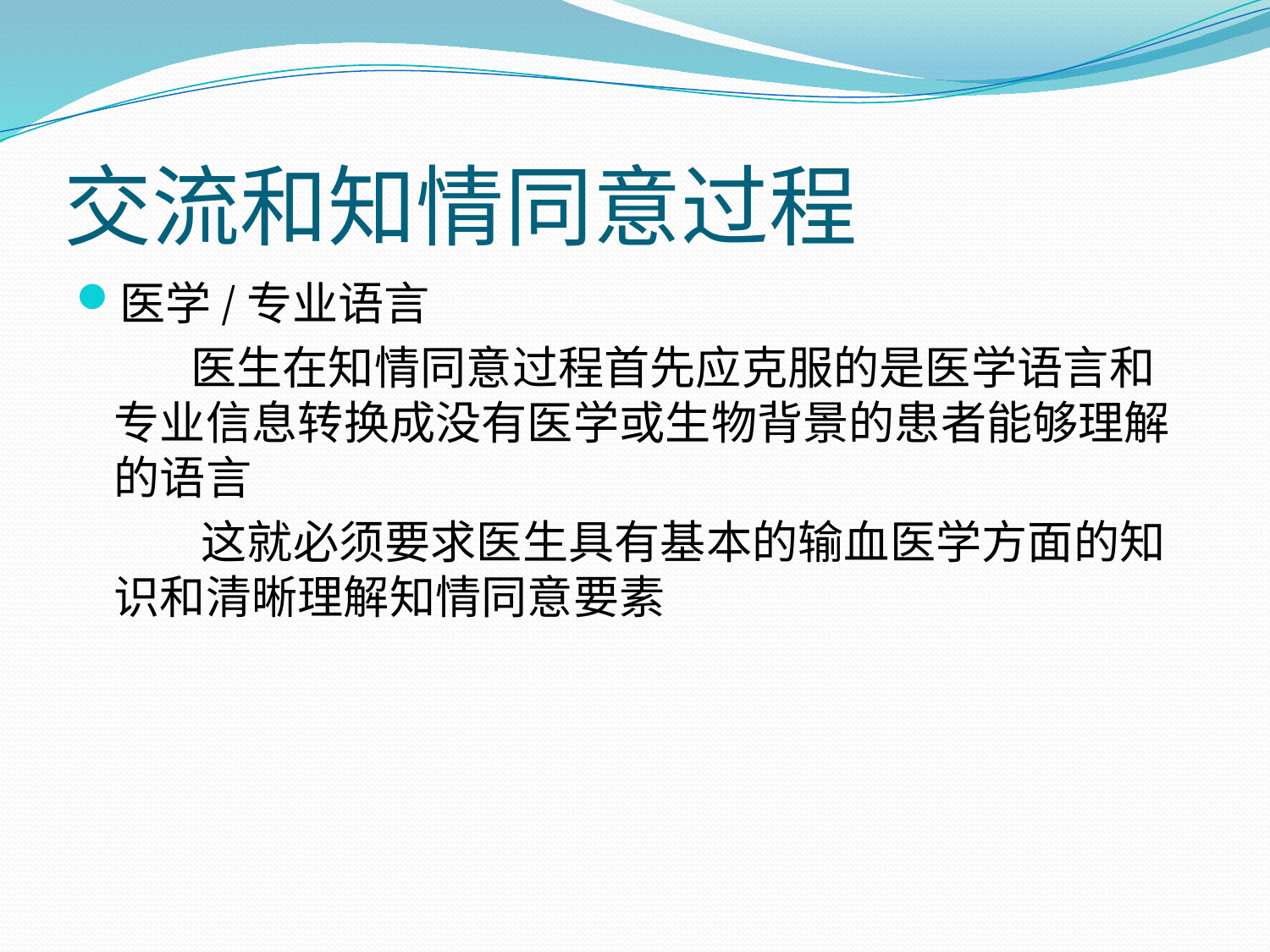

# 交流和知情同意过程
医学/专业语言
          医生在知情同意过程首先应克服的是医学语言和专业信息转换成没有医学或生物背景的患者能够理解的语言
           这就必须要求医生具有基本的输血医学方面的知识和清晰理解知情同意要素